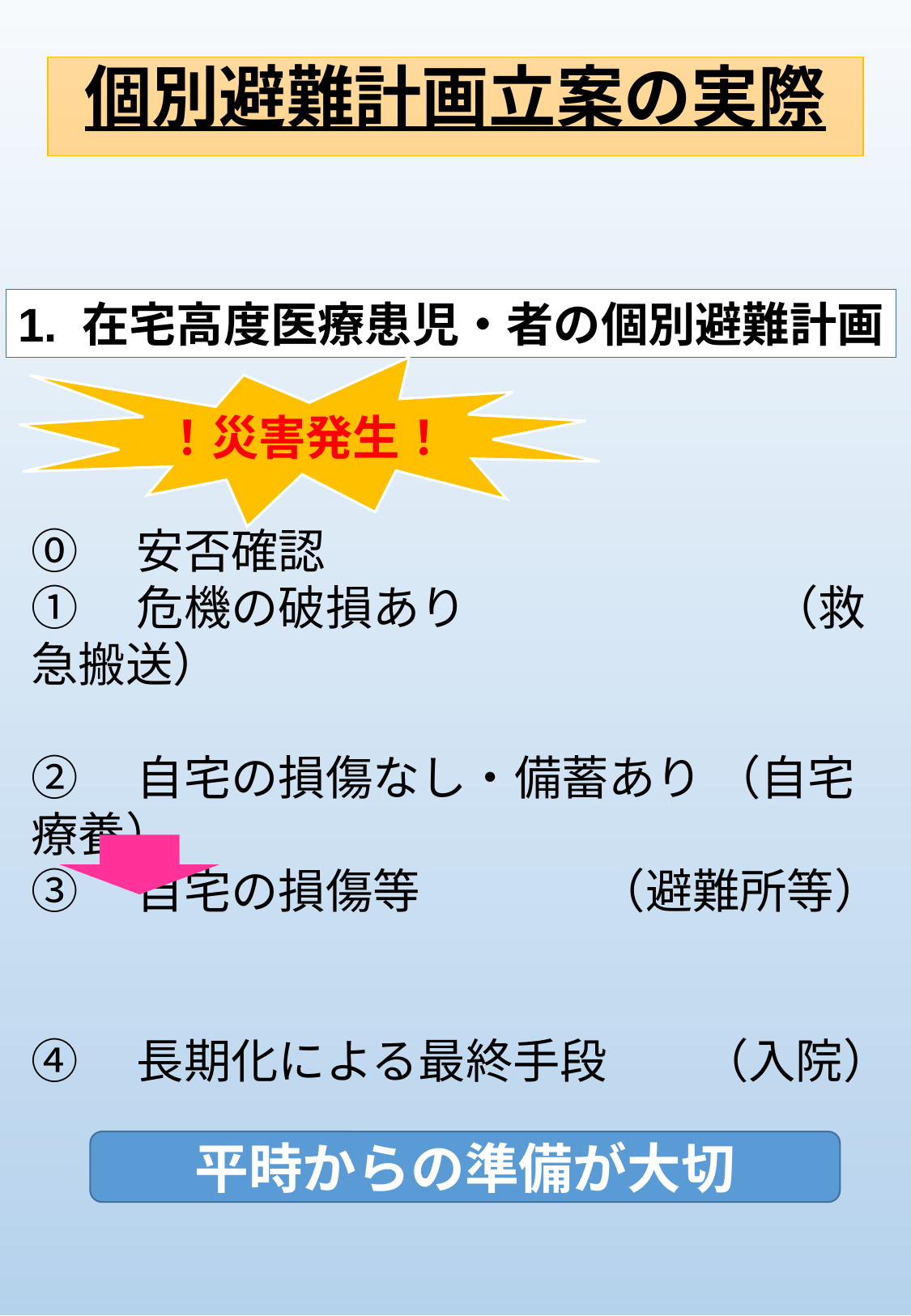

個別避難計画立案の実際
1. 在宅高度医療患児・者の個別避難計画
！災害発生！
⓪　安否確認
①　危機の破損あり　　　　　　  （救急搬送）

②　自宅の損傷なし・備蓄あり （自宅療養）
③　自宅の損傷等                 （避難所等）

④　長期化による最終手段　　（入院）

平時からの準備が大切